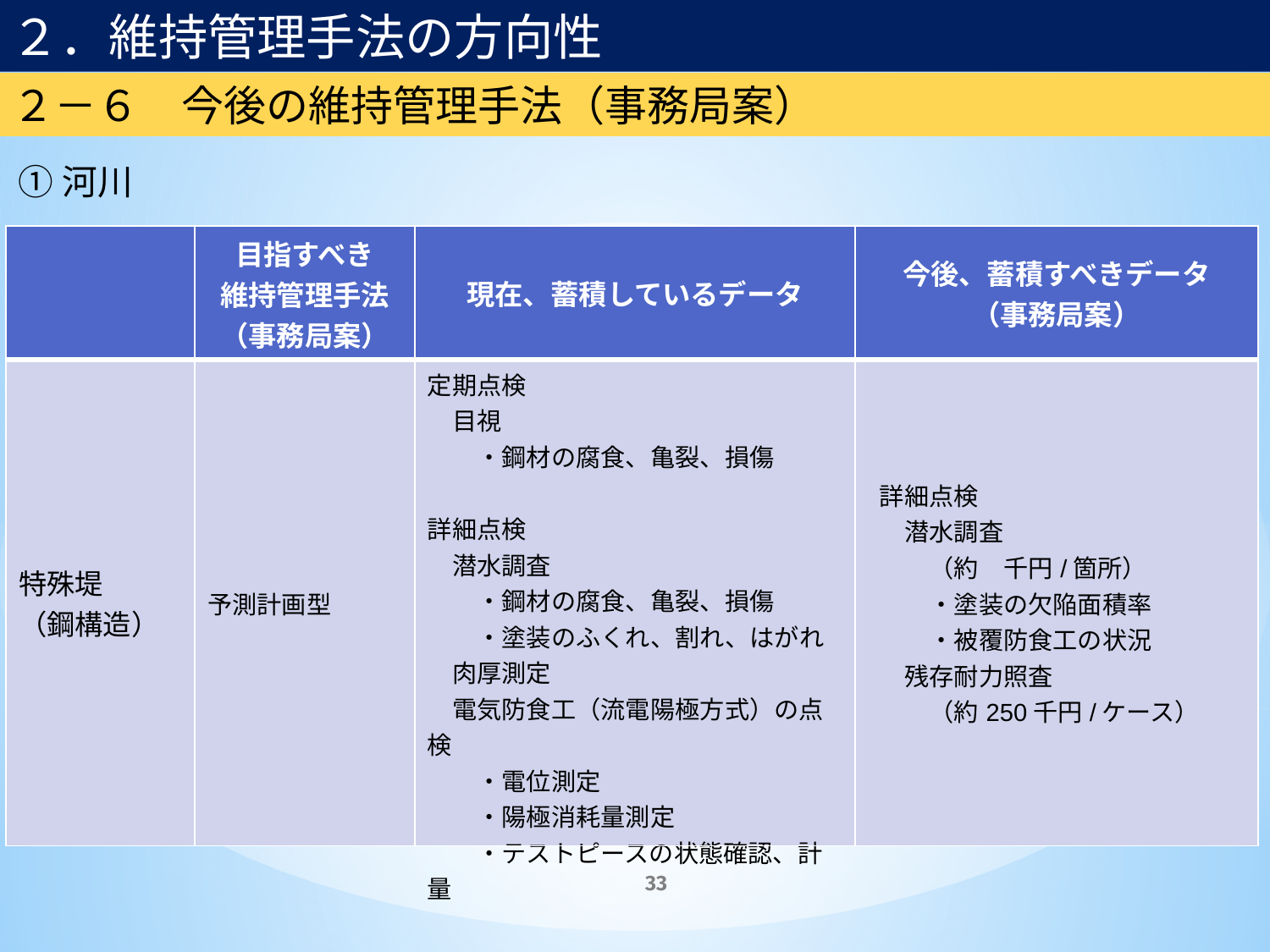

２．維持管理手法の方向性
２－６　今後の維持管理手法（事務局案）
①河川
|  | 目指すべき 維持管理手法 （事務局案） | 現在、蓄積しているデータ | 今後、蓄積すべきデータ （事務局案） |
| --- | --- | --- | --- |
| 特殊堤 （鋼構造） | 予測計画型 | 定期点検 　目視 　　・鋼材の腐食、亀裂、損傷 詳細点検 　潜水調査 　　・鋼材の腐食、亀裂、損傷 　　・塗装のふくれ、割れ、はがれ 　肉厚測定 　電気防食工（流電陽極方式）の点検 　　・電位測定 　　・陽極消耗量測定 　　・テストピースの状態確認、計量 | 詳細点検 　　潜水調査 　　　（約　千円/箇所） 　　　・塗装の欠陥面積率 　　　・被覆防食工の状況 　　残存耐力照査 　　　（約250千円/ケース） |
33